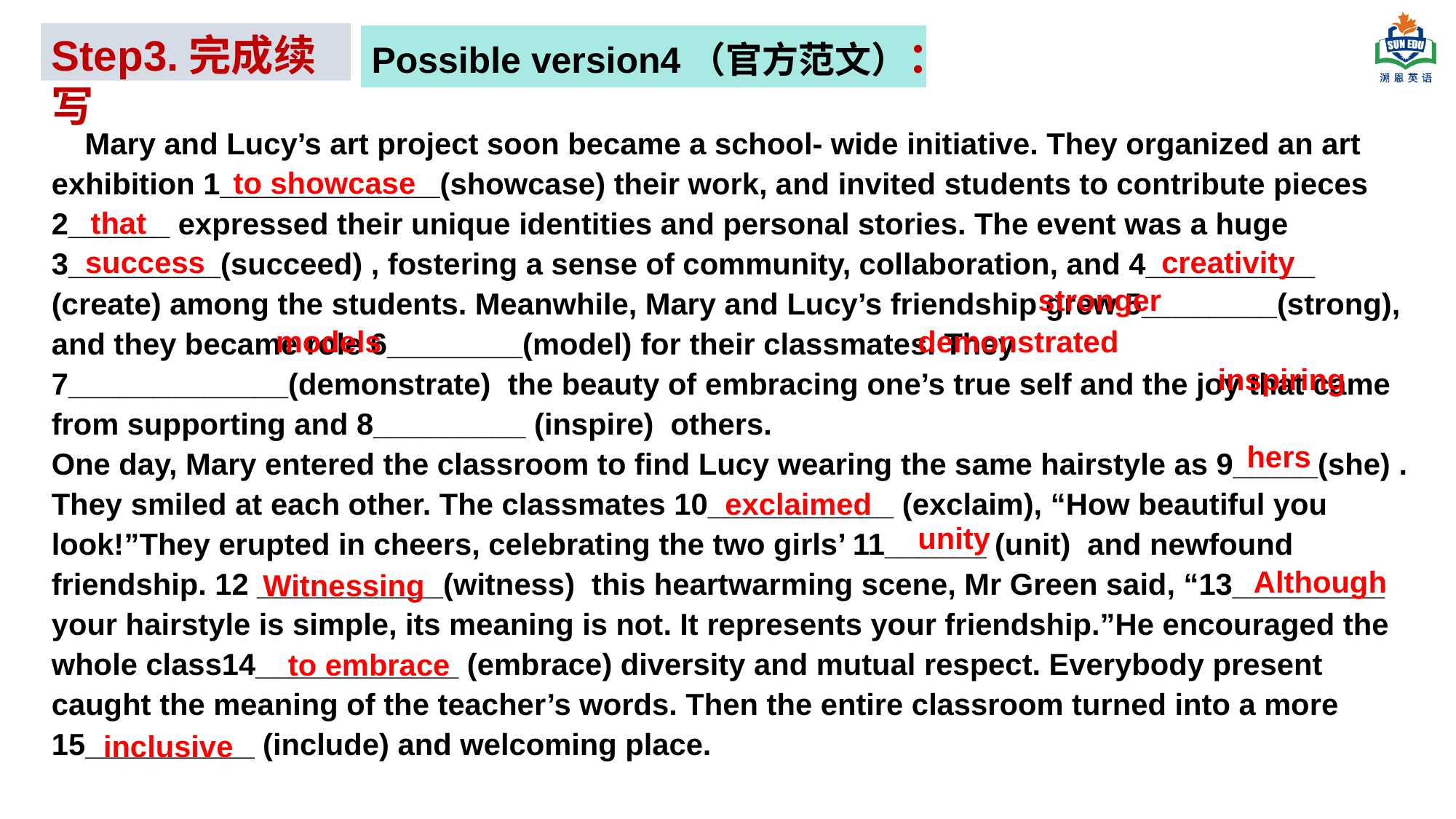

Step3.完成续写

Possible version4（官方范文）：
    Mary and Lucy’s art project soon became a school- wide initiative. They organized an art exhibition 1_____________(showcase) their work, and invited students to contribute pieces 2______ expressed their unique identities and personal stories. The event was a huge 3_________(succeed) , fostering a sense of community, collaboration, and 4__________ (create) among the students. Meanwhile, Mary and Lucy’s friendship grew 5________(strong), and they became role 6________(model) for their classmates. They 7_____________(demonstrate)  the beauty of embracing one’s true self and the joy that came from supporting and 8_________ (inspire)  others.
One day, Mary entered the classroom to find Lucy wearing the same hairstyle as 9_____(she) . They smiled at each other. The classmates 10___________ (exclaim), “How beautiful you look!”They erupted in cheers, celebrating the two girls’ 11______ (unit)  and newfound friendship. 12 ___________(witness)  this heartwarming scene, Mr Green said, “13_________ your hairstyle is simple, its meaning is not. It represents your friendship.”He encouraged the whole class14____________ (embrace) diversity and mutual respect. Everybody present caught the meaning of the teacher’s words. Then the entire classroom turned into a more 15__________ (include) and welcoming place.

to showcase
that
success
creativity
stronger
models
demonstrated
inspiring
hers
exclaimed
unity
Although
Witnessing
to embrace
inclusive